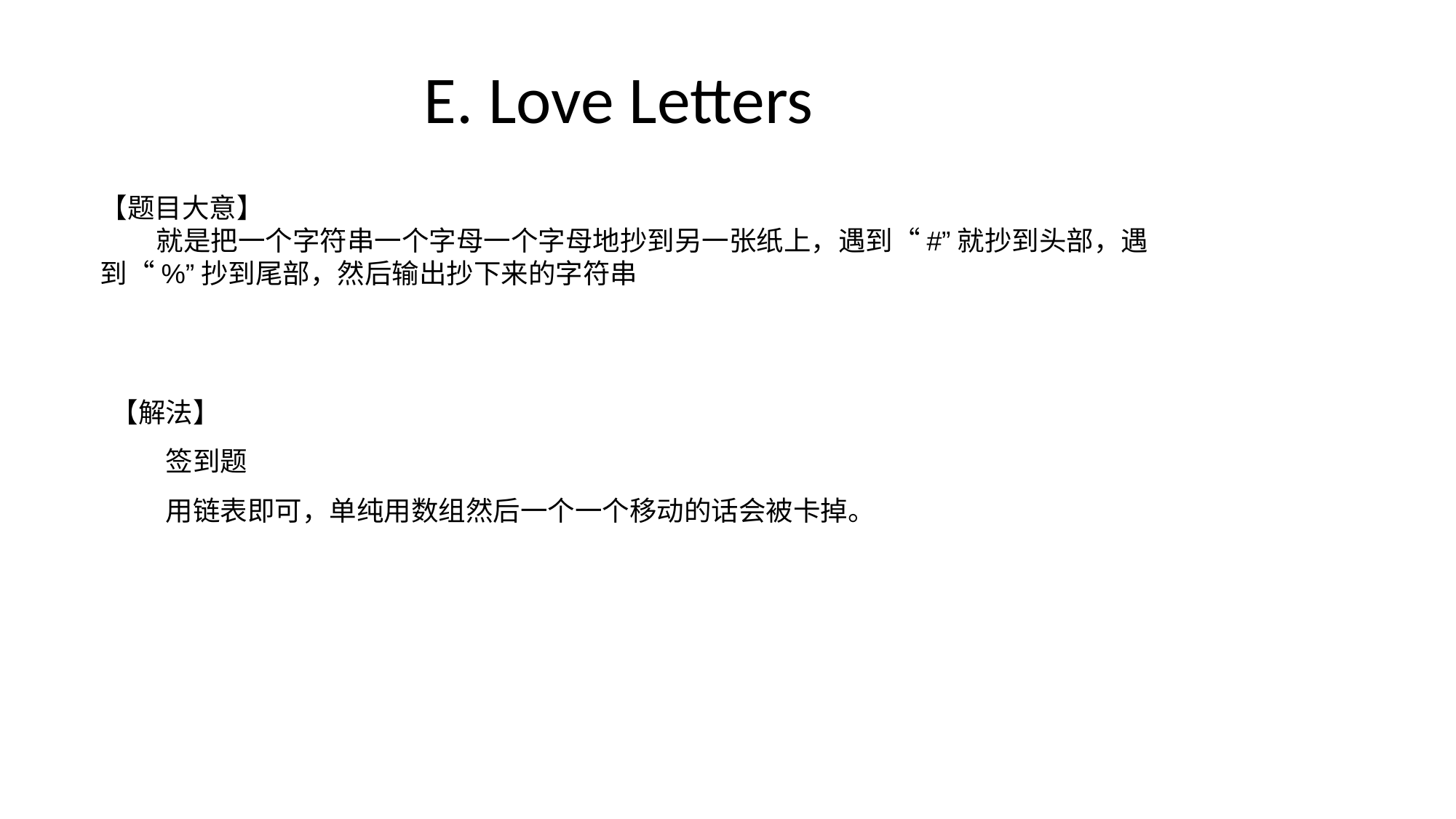

# E. Love Letters
【题目大意】
        就是把一个字符串一个字母一个字母地抄到另一张纸上，遇到“#”就抄到头部，遇到“%”抄到尾部，然后输出抄下来的字符串

【解法】
	签到题
	用链表即可，单纯用数组然后一个一个移动的话会被卡掉。